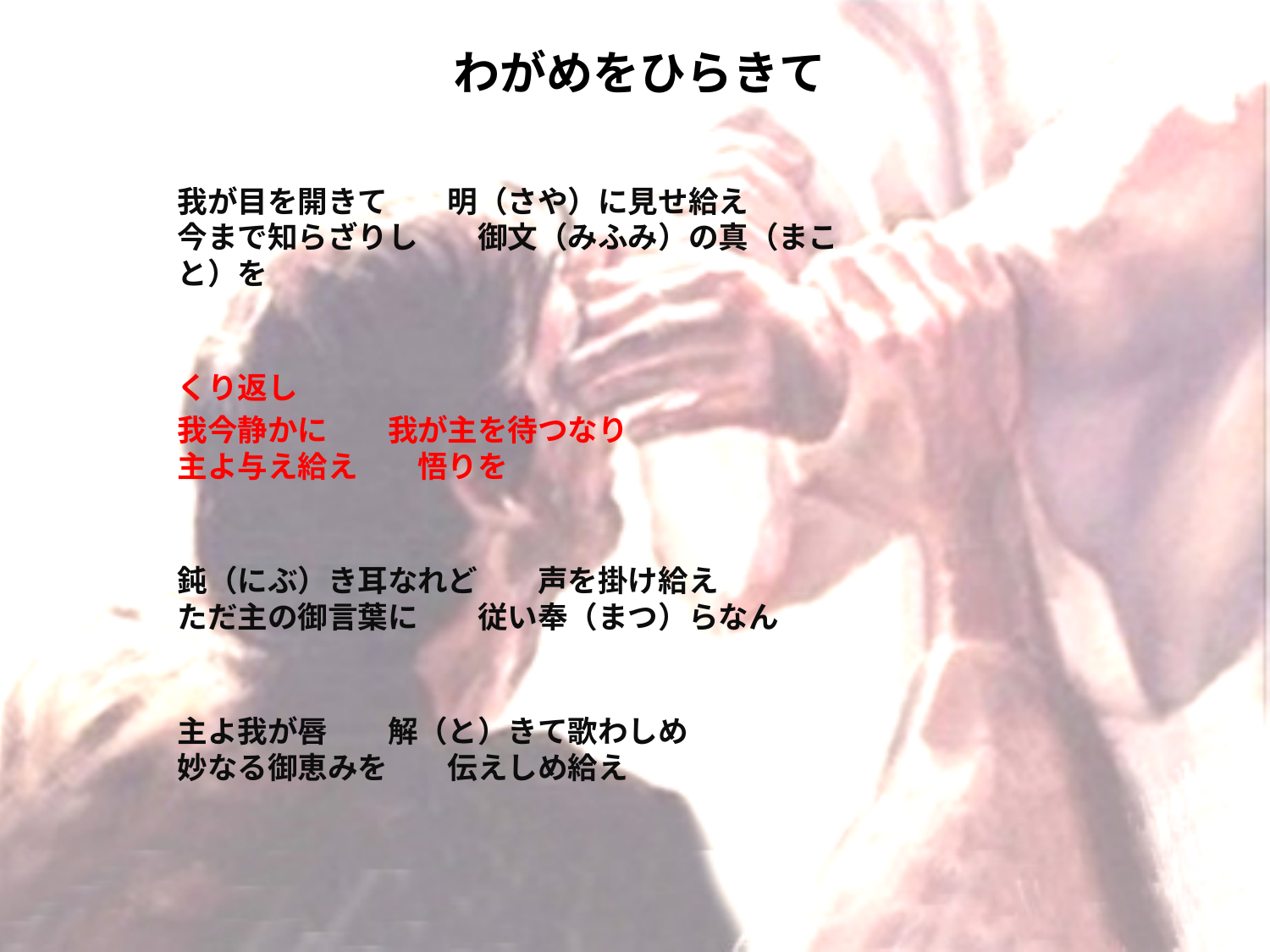

# わがめをひらきて
我が目を開きて　　明（さや）に見せ給え
今まで知らざりし　　御文（みふみ）の真（まこと）を
くり返し
我今静かに　　我が主を待つなり
主よ与え給え　　悟りを
鈍（にぶ）き耳なれど　　声を掛け給え
ただ主の御言葉に　　従い奉（まつ）らなん
主よ我が唇　　解（と）きて歌わしめ
妙なる御恵みを　　伝えしめ給え